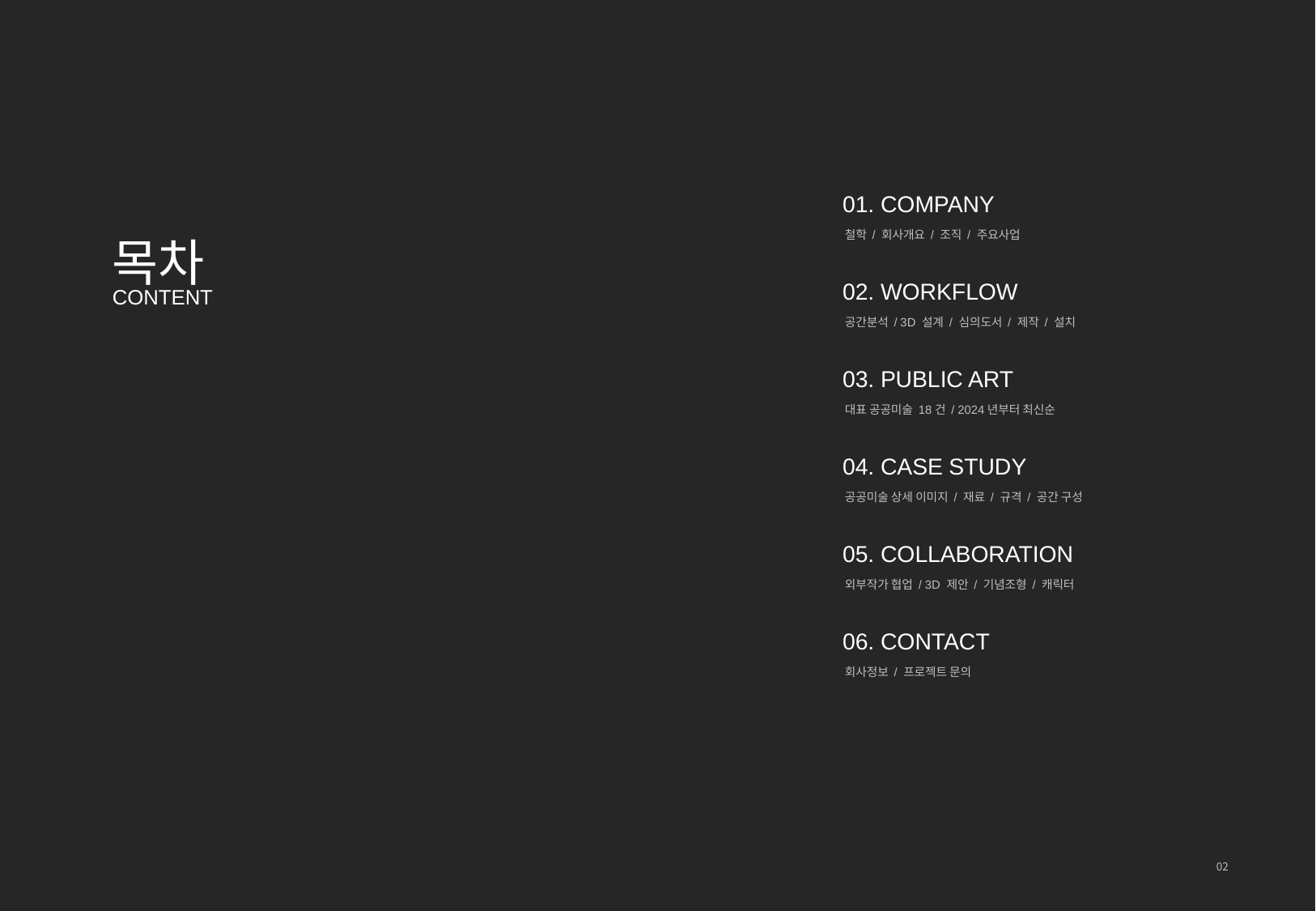

01. COMPANY
철학 / 회사개요 / 조직 / 주요사업
목차
02. WORKFLOW
CONTENT
공간분석 / 3D 설계 / 심의도서 / 제작 / 설치
03. PUBLIC ART
대표 공공미술 18건 / 2024년부터 최신순
04. CASE STUDY
공공미술 상세 이미지 / 재료 / 규격 / 공간 구성
05. COLLABORATION
외부작가 협업 / 3D 제안 / 기념조형 / 캐릭터
06. CONTACT
회사정보 / 프로젝트 문의
02